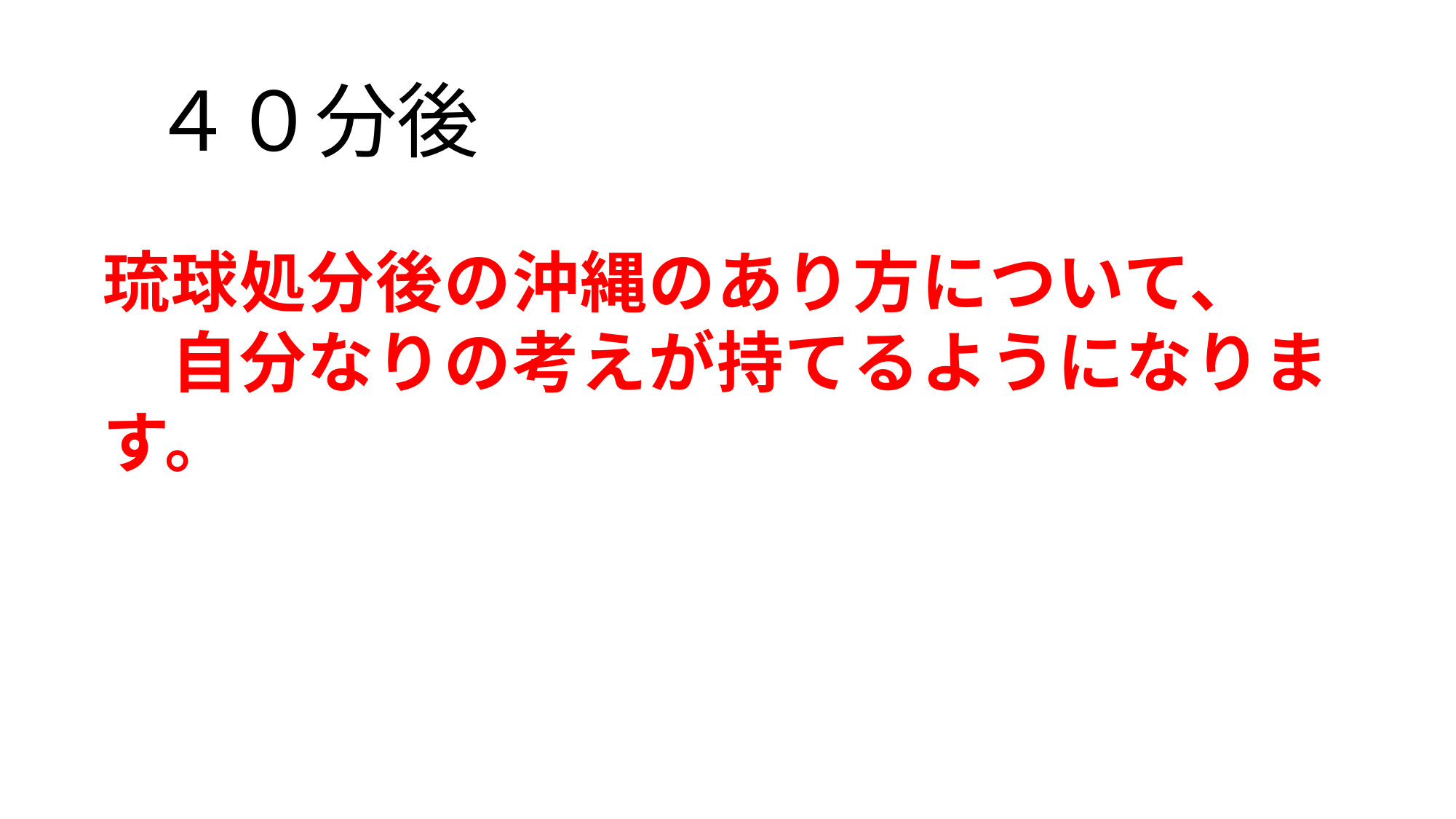

# ４０分後 　 琉球処分後の沖縄のあり方について、 　自分なりの考えが持てるようになります。